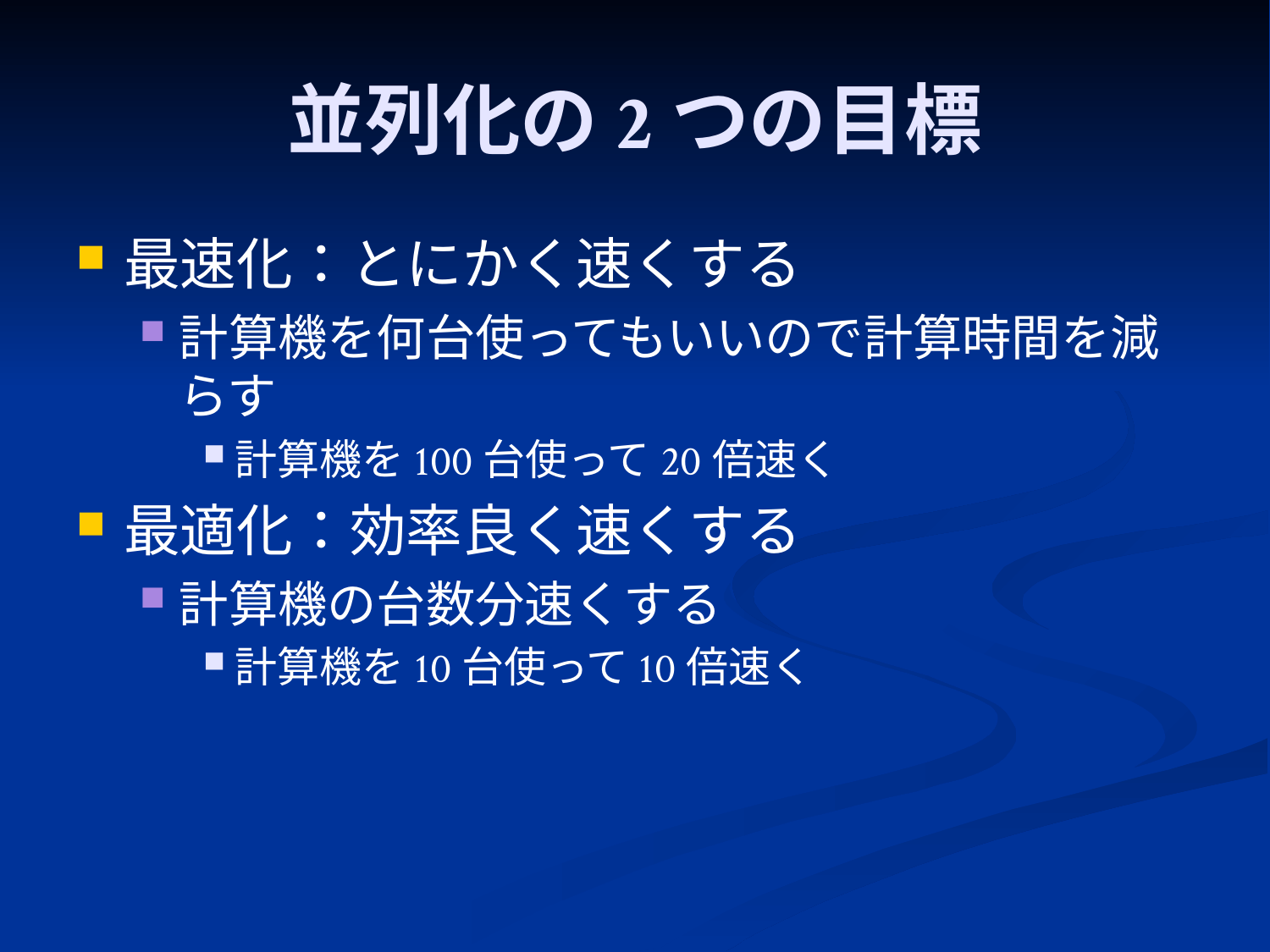

# 並列化の2つの目標
最速化：とにかく速くする
計算機を何台使ってもいいので計算時間を減らす
計算機を100台使って20倍速く
最適化：効率良く速くする
計算機の台数分速くする
計算機を10台使って10倍速く